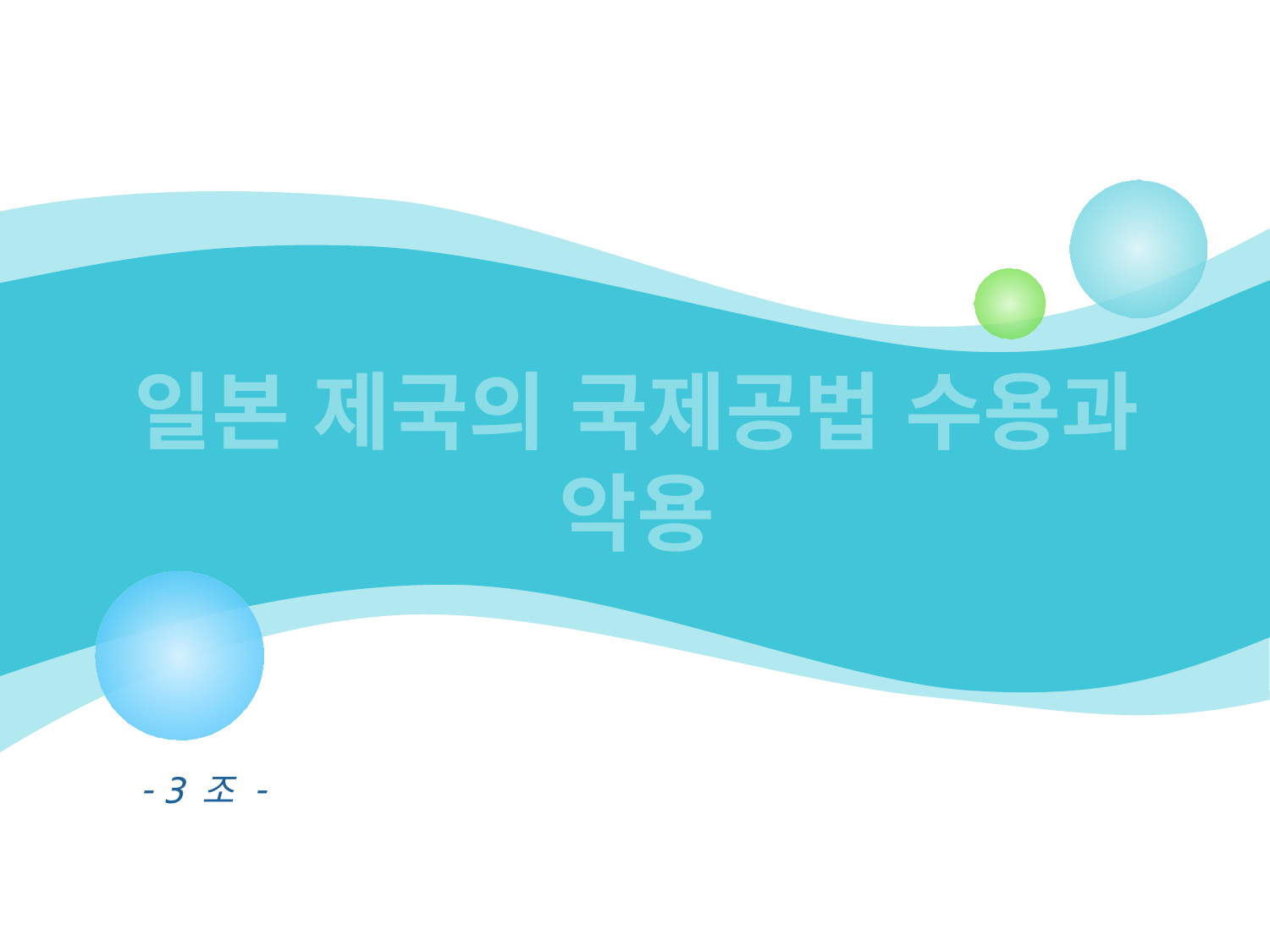

# 일본 제국의 국제공법 수용과 악용
- 3 조 -